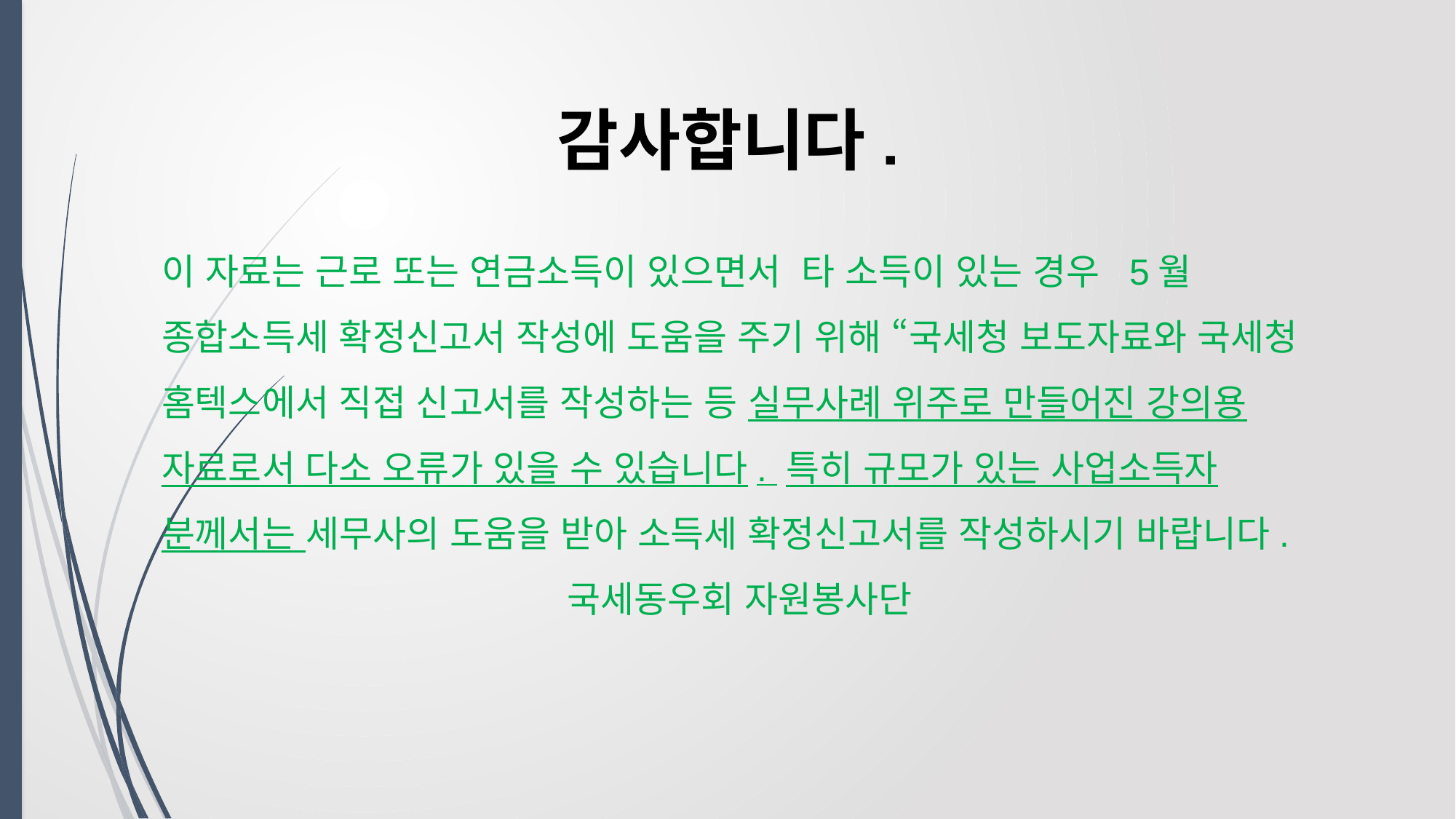

감사합니다.
이 자료는 근로 또는 연금소득이 있으면서  타 소득이 있는 경우  5월 종합소득세 확정신고서 작성에 도움을 주기 위해 “국세청 보도자료와 국세청 홈텍스에서 직접 신고서를 작성하는 등 실무사례 위주로 만들어진 강의용 자료로서 다소 오류가 있을 수 있습니다. 특히 규모가 있는 사업소득자 분께서는 세무사의 도움을 받아 소득세 확정신고서를 작성하시기 바랍니다.
국세동우회 자원봉사단